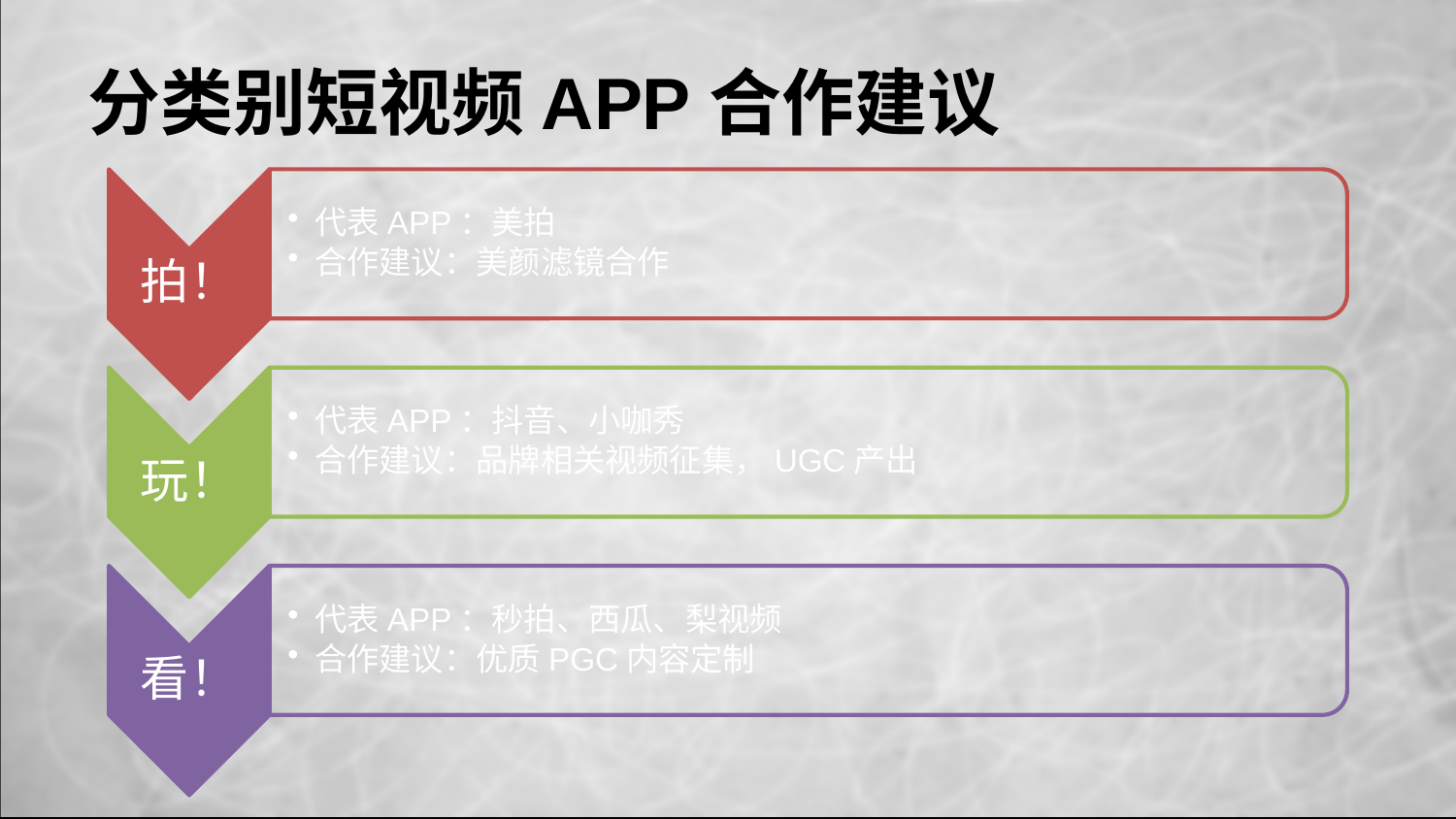

# 分类别短视频APP合作建议
拍！
代表APP：美拍
合作建议：美颜滤镜合作
玩！
代表APP：抖音、小咖秀
合作建议：品牌相关视频征集，UGC产出
看！
代表APP：秒拍、西瓜、梨视频
合作建议：优质PGC内容定制